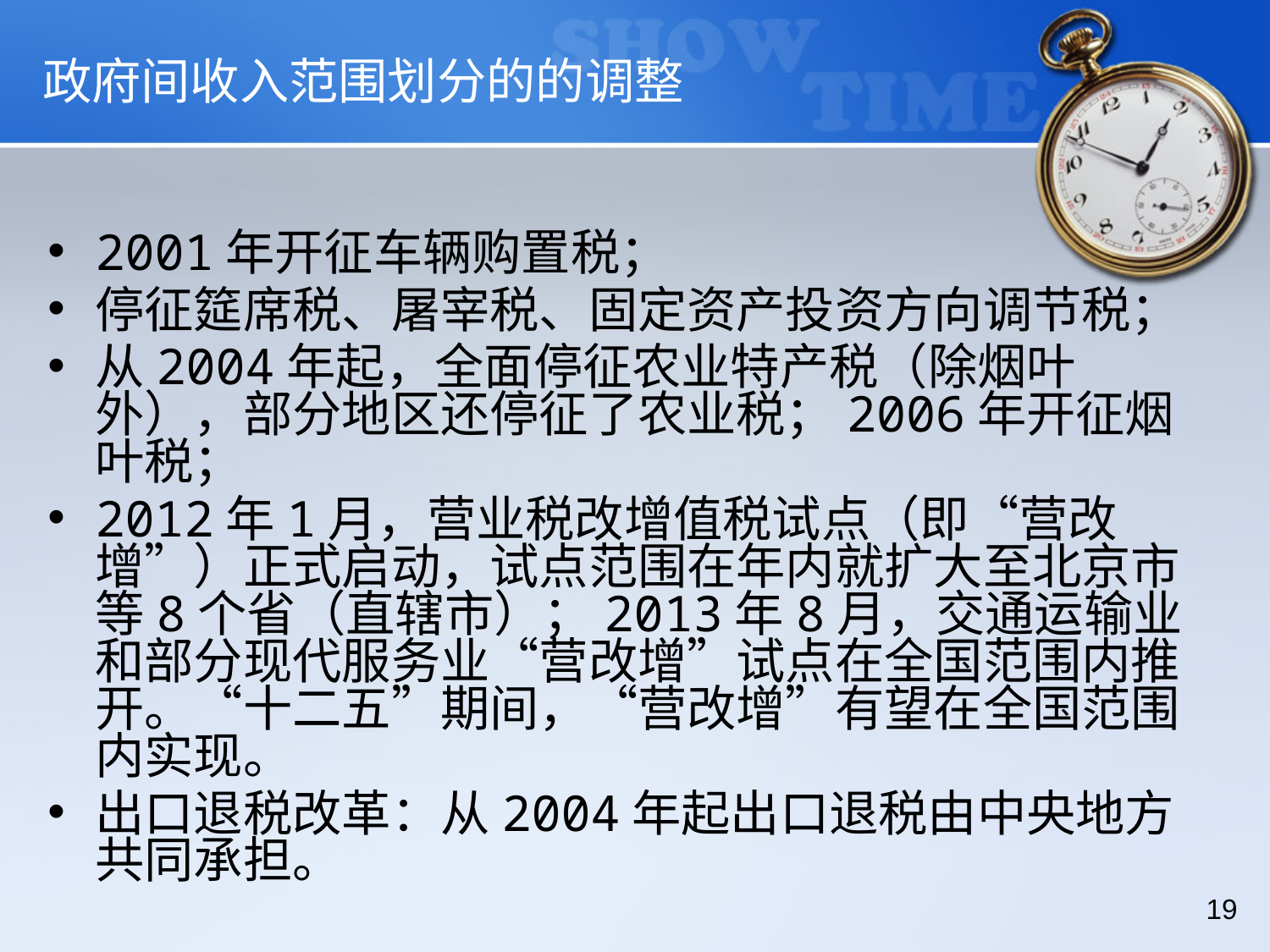

# 政府间收入范围划分的的调整
2001年开征车辆购置税；
停征筵席税、屠宰税、固定资产投资方向调节税；
从2004年起，全面停征农业特产税（除烟叶外），部分地区还停征了农业税；2006年开征烟叶税；
2012年1月，营业税改增值税试点（即“营改增”）正式启动，试点范围在年内就扩大至北京市等8个省（直辖市）；2013年8月，交通运输业和部分现代服务业“营改增”试点在全国范围内推开。“十二五”期间，“营改增”有望在全国范围内实现。
出口退税改革：从2004年起出口退税由中央地方共同承担。
19